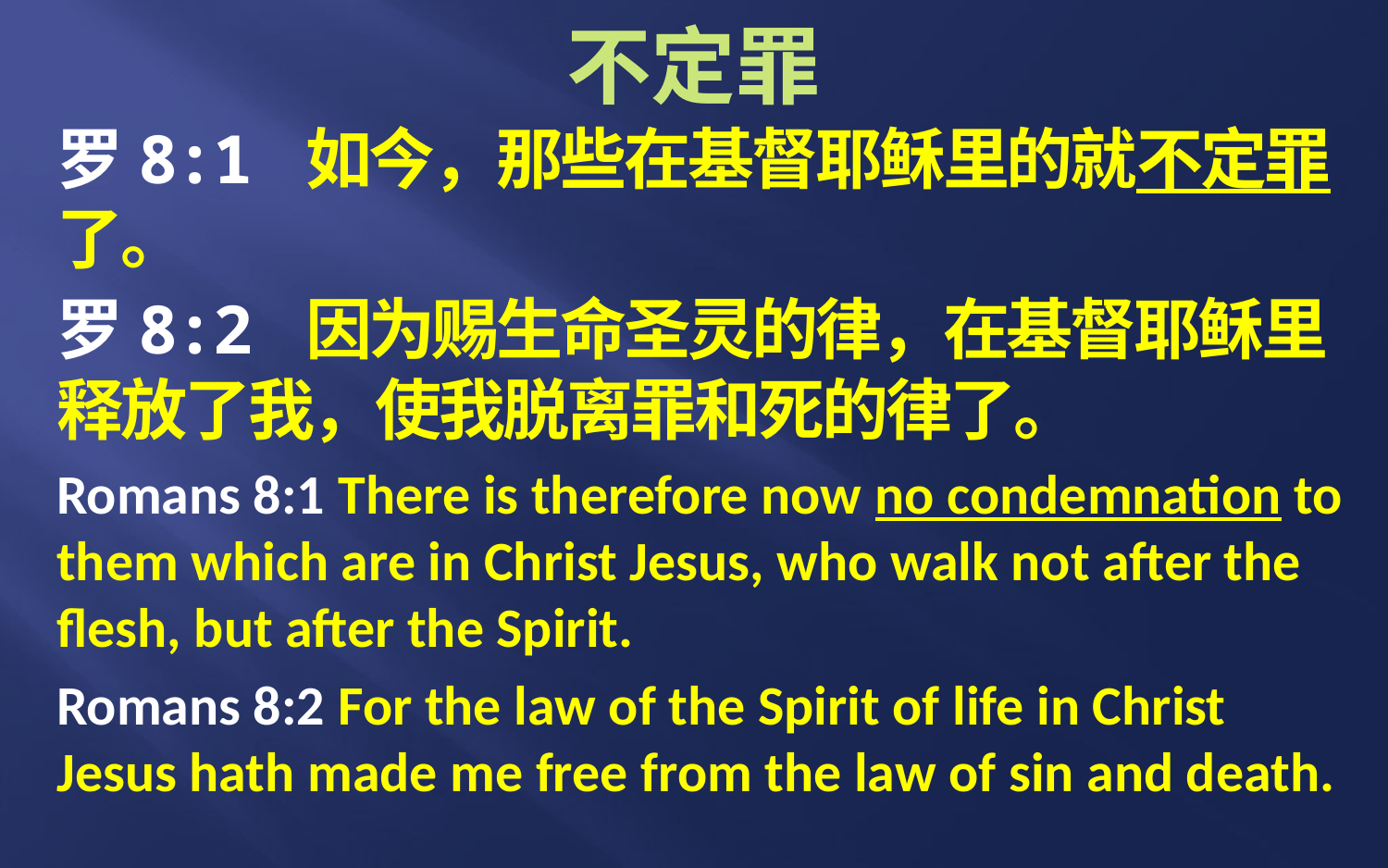

# 不定罪
罗8:1 如今，那些在基督耶稣里的就不定罪了。
罗8:2 因为赐生命圣灵的律，在基督耶稣里释放了我，使我脱离罪和死的律了。
Romans 8:1 There is therefore now no condemnation to them which are in Christ Jesus, who walk not after the flesh, but after the Spirit.
Romans 8:2 For the law of the Spirit of life in Christ Jesus hath made me free from the law of sin and death.